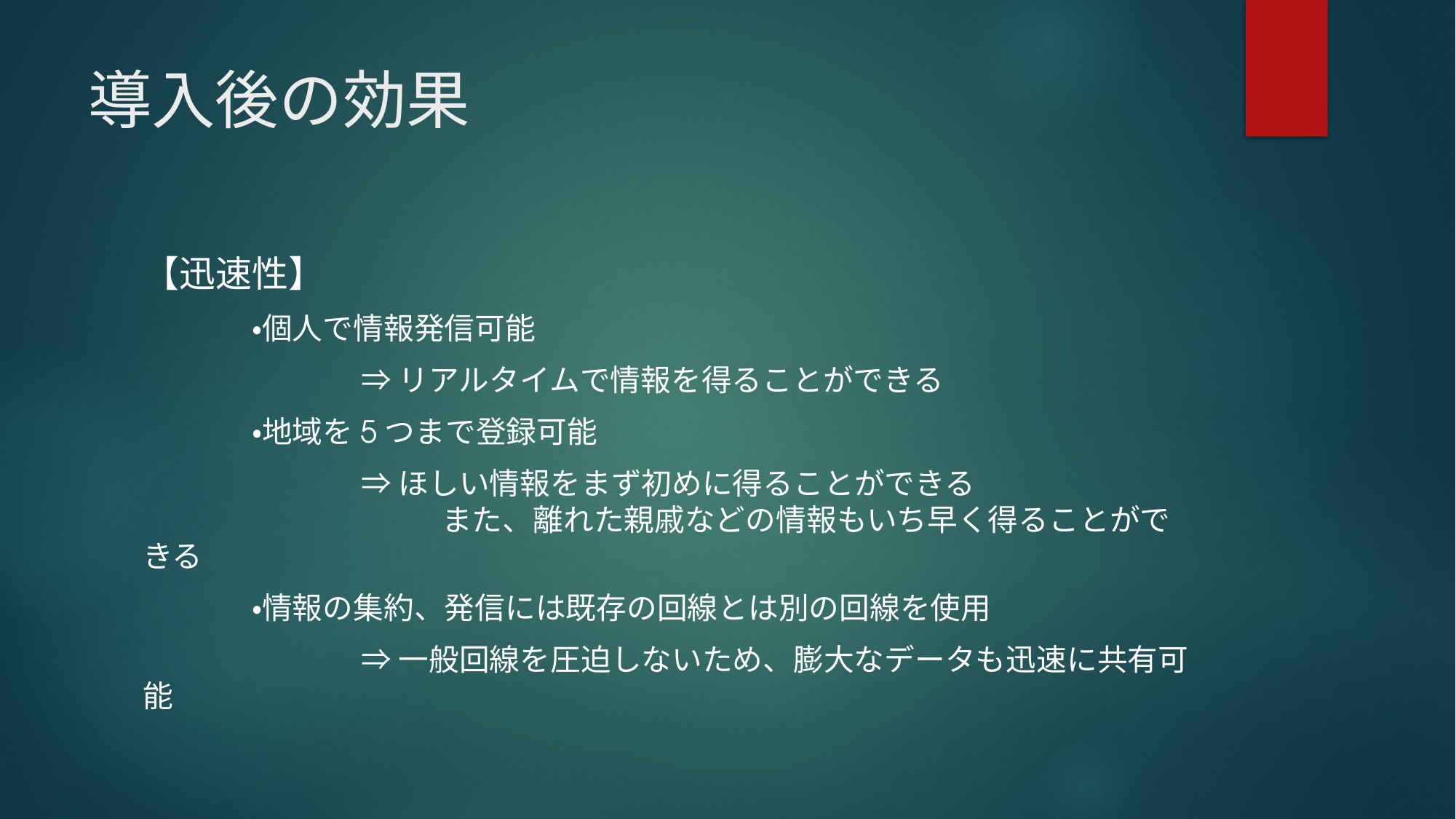

# 導入後の効果
【迅速性】
	・個人で情報発信可能
		⇒リアルタイムで情報を得ることができる
	・地域を5つまで登録可能
		⇒ほしい情報をまず初めに得ることができる　　　　　　　　　　　　	　　   また、離れた親戚などの情報もいち早く得ることができる
	・情報の集約、発信には既存の回線とは別の回線を使用
		⇒一般回線を圧迫しないため、膨大なデータも迅速に共有可能